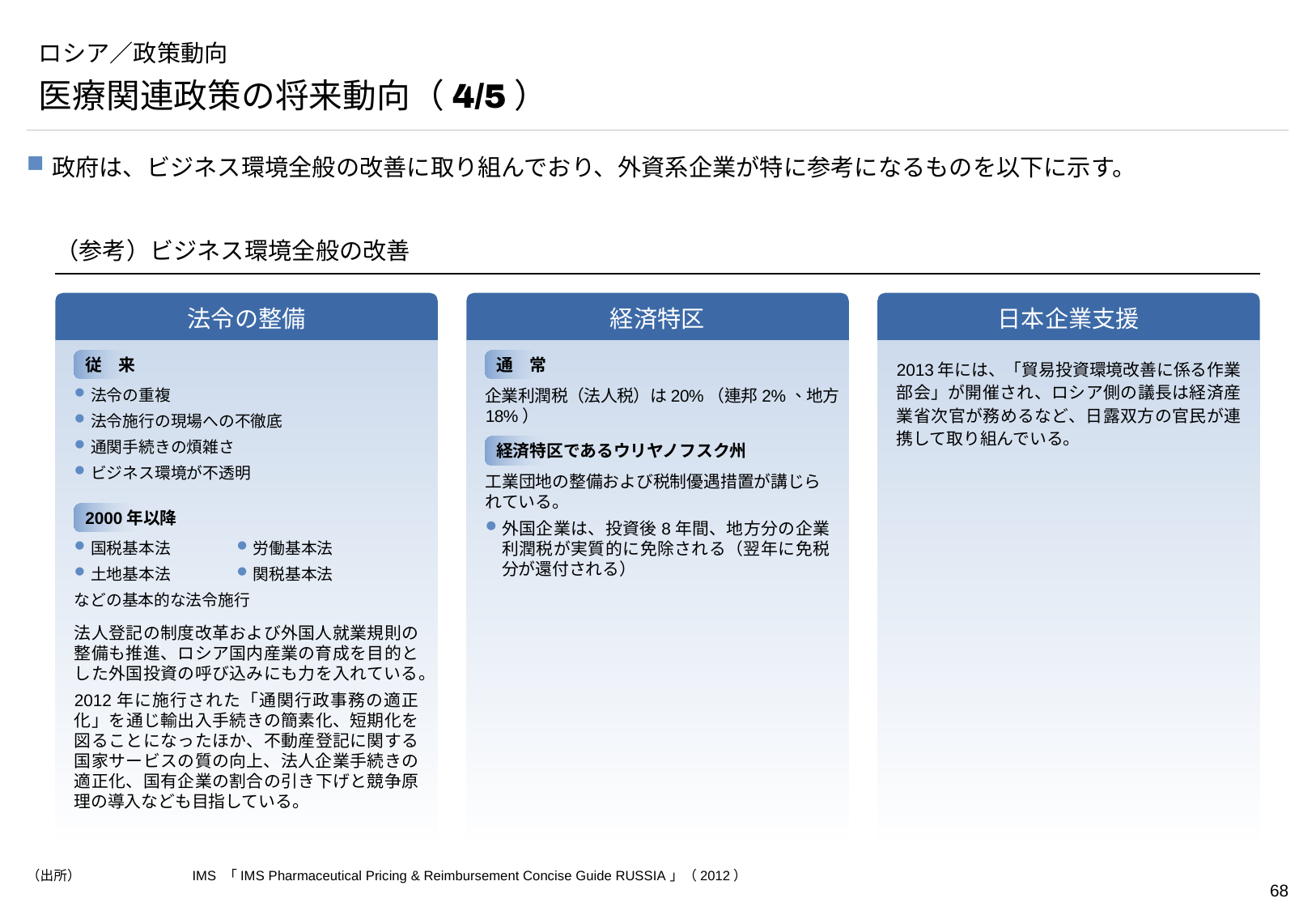

# ロシア／政策動向
医療関連政策の将来動向（4/5）
政府は、ビジネス環境全般の改善に取り組んでおり、外資系企業が特に参考になるものを以下に示す。
（参考）ビジネス環境全般の改善
法令の整備
経済特区
日本企業支援

従　来
通　常
2013年には、「貿易投資環境改善に係る作業部会」が開催され、ロシア側の議長は経済産業省次官が務めるなど、日露双方の官民が連携して取り組んでいる。
法令の重複
法令施行の現場への不徹底
通関手続きの煩雑さ
ビジネス環境が不透明
企業利潤税（法人税）は20%（連邦2%、地方18%）
経済特区であるウリヤノフスク州
工業団地の整備および税制優遇措置が講じられている。
外国企業は、投資後8年間、地方分の企業利潤税が実質的に免除される（翌年に免税分が還付される）
2000年以降
国税基本法
土地基本法
などの基本的な法令施行
法人登記の制度改革および外国人就業規則の整備も推進、ロシア国内産業の育成を目的とした外国投資の呼び込みにも力を入れている。
2012年に施行された「通関行政事務の適正化」を通じ輸出入手続きの簡素化、短期化を図ることになったほか、不動産登記に関する国家サービスの質の向上、法人企業手続きの適正化、国有企業の割合の引き下げと競争原理の導入なども目指している。
労働基本法
関税基本法
（出所）	IMS 「IMS Pharmaceutical Pricing & Reimbursement Concise Guide RUSSIA」（2012）